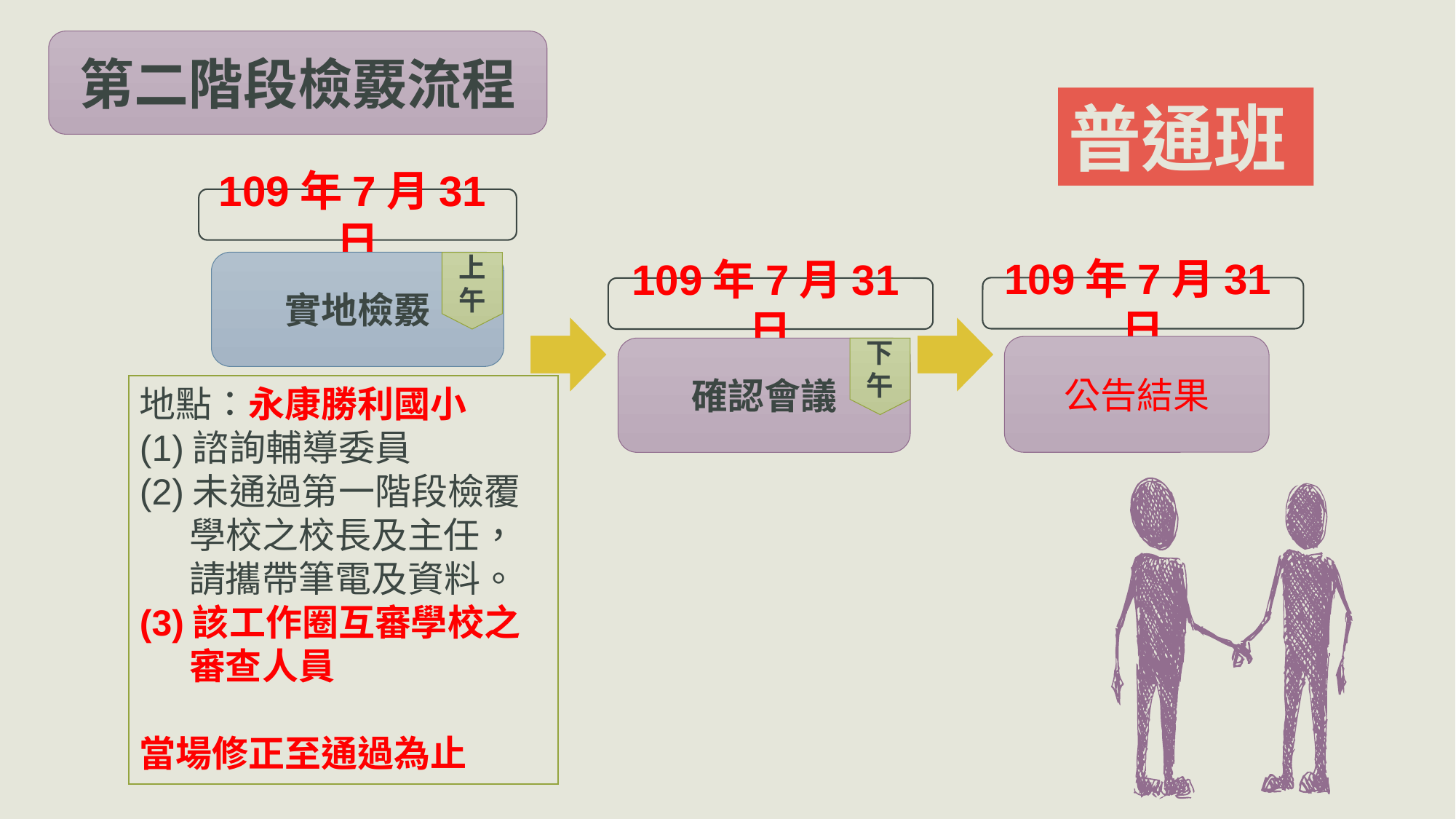

第二階段檢覈流程
普通班
109年7月31日
實地檢覈
上午
109年7月31日
109年7月31日

公告結果
確認會議
下午
地點：永康勝利國小
(1)諮詢輔導委員
(2)未通過第一階段檢覆
     學校之校長及主任，
     請攜帶筆電及資料。
(3)該工作圈互審學校之
     審查人員

當場修正至通過為止